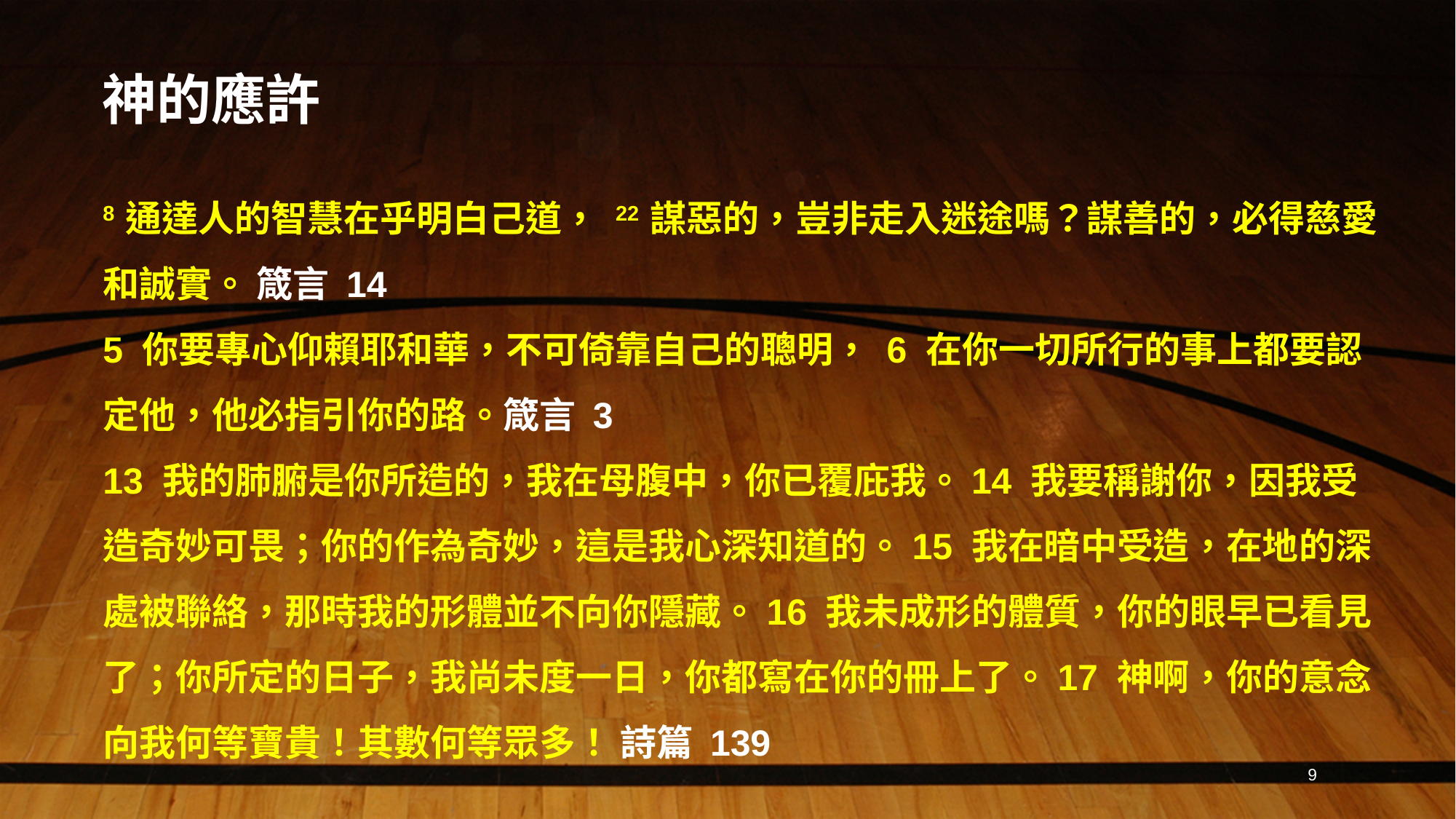

# 神的應許
8 通達人的智慧在乎明白己道， 22 謀惡的，豈非走入迷途嗎？謀善的，必得慈愛和誠實。 箴言 14
5 你要專心仰賴耶和華，不可倚靠自己的聰明， 6 在你一切所行的事上都要認定他，他必指引你的路。箴言 3
13 我的肺腑是你所造的，我在母腹中，你已覆庇我。14 我要稱謝你，因我受造奇妙可畏；你的作為奇妙，這是我心深知道的。15 我在暗中受造，在地的深處被聯絡，那時我的形體並不向你隱藏。16 我未成形的體質，你的眼早已看見了；你所定的日子，我尚未度一日，你都寫在你的冊上了。17 神啊，你的意念向我何等寶貴！其數何等眾多！ 詩篇 139
9